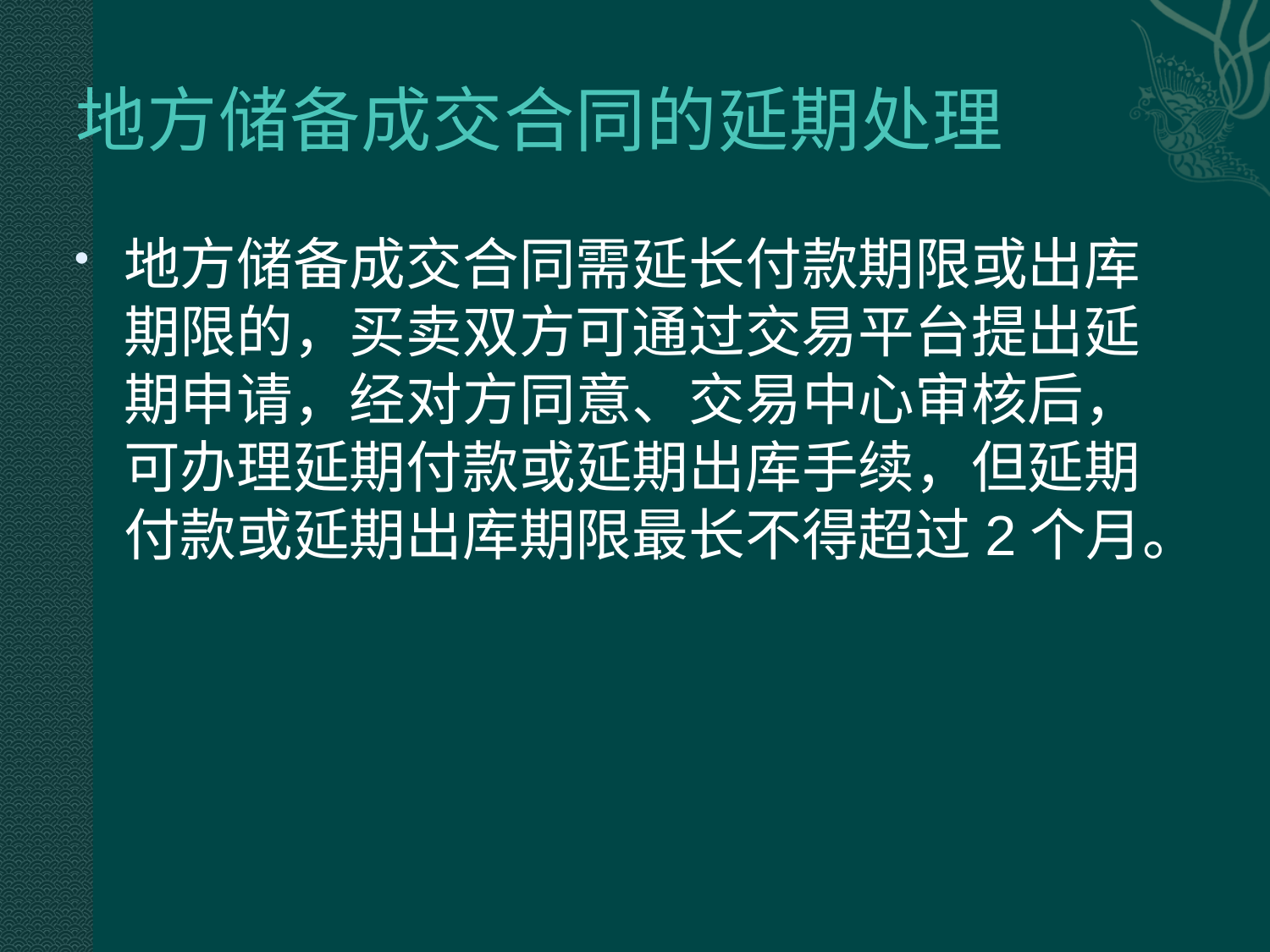

# 地方储备成交合同的延期处理
地方储备成交合同需延长付款期限或出库期限的，买卖双方可通过交易平台提出延期申请，经对方同意、交易中心审核后，可办理延期付款或延期出库手续，但延期付款或延期出库期限最长不得超过2个月。